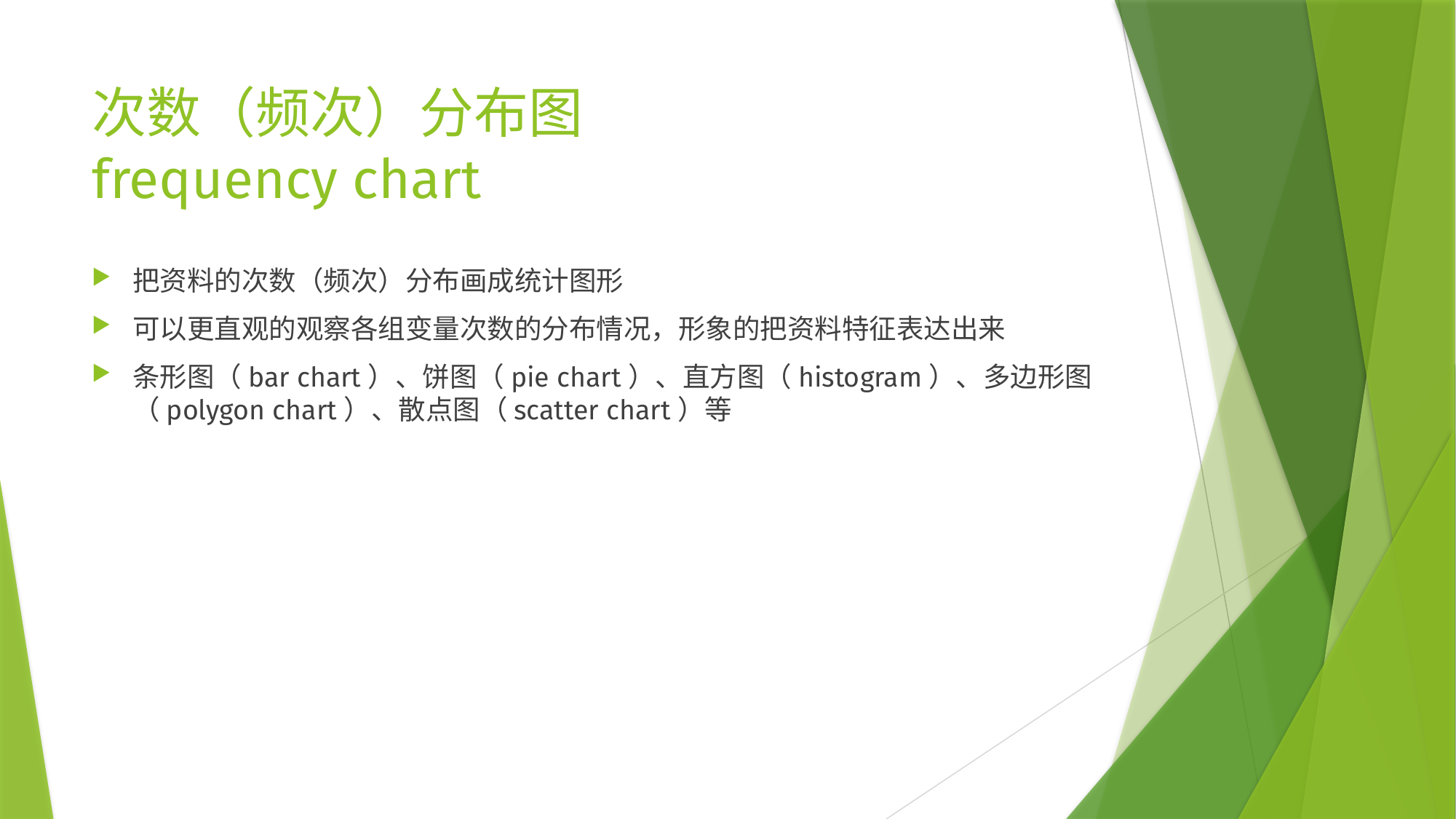

# 次数（频次）分布图 frequency chart
把资料的次数（频次）分布画成统计图形
可以更直观的观察各组变量次数的分布情况，形象的把资料特征表达出来
条形图（bar chart）、饼图（pie chart）、直方图（histogram）、多边形图（polygon chart）、散点图（scatter chart）等